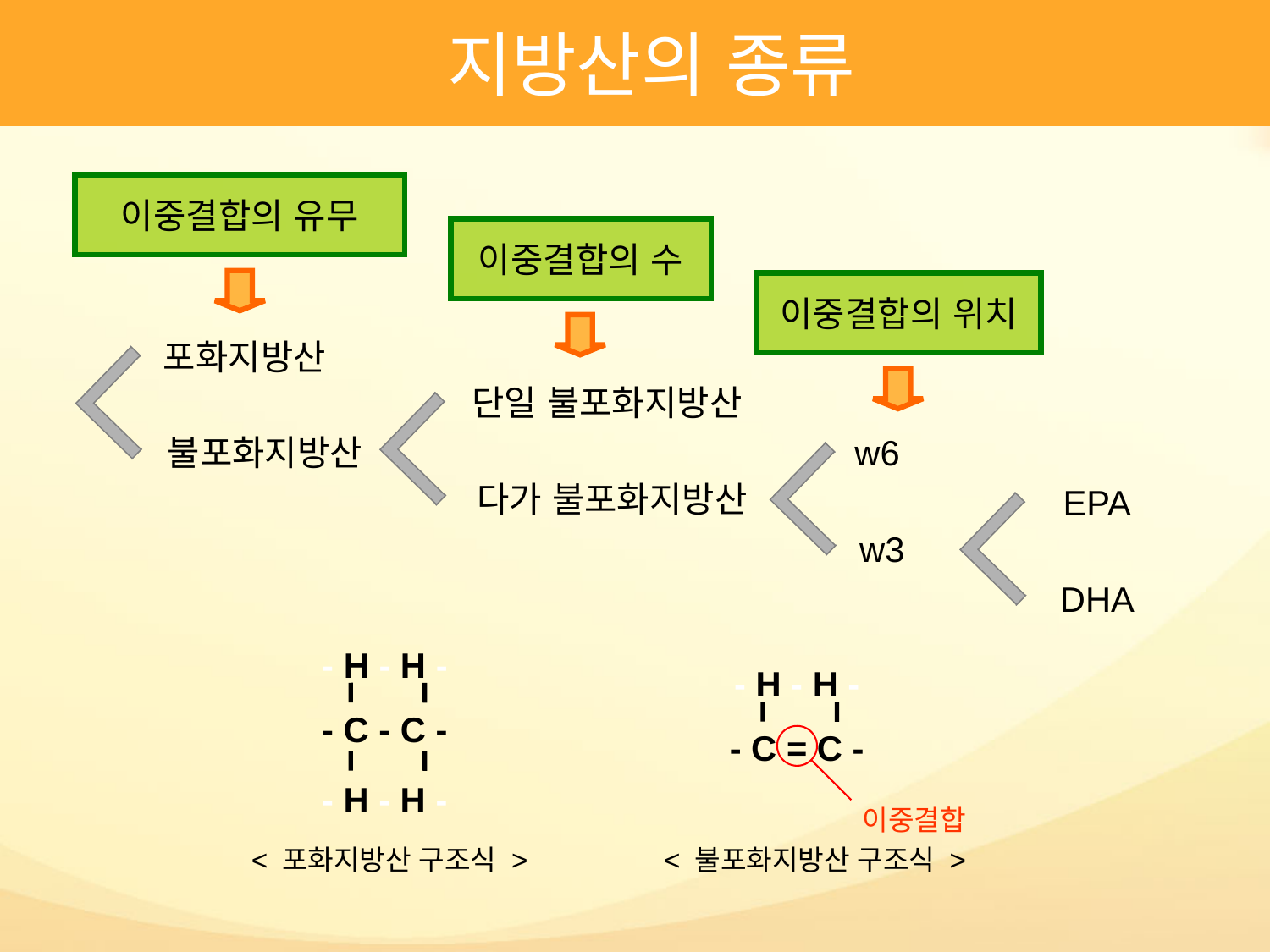

지방산의 종류
#
이중결합의 유무

이중결합의 수

이중결합의 위치

포화지방산

불포화지방산
단일 불포화지방산

다가 불포화지방산
w6

w3
EPA

DHA
 - H - H -
 - C - C -
 - H - H -

< 포화지방산 구조식 >
 - H - H -

 - C = C -

이중결합
< 불포화지방산 구조식 >